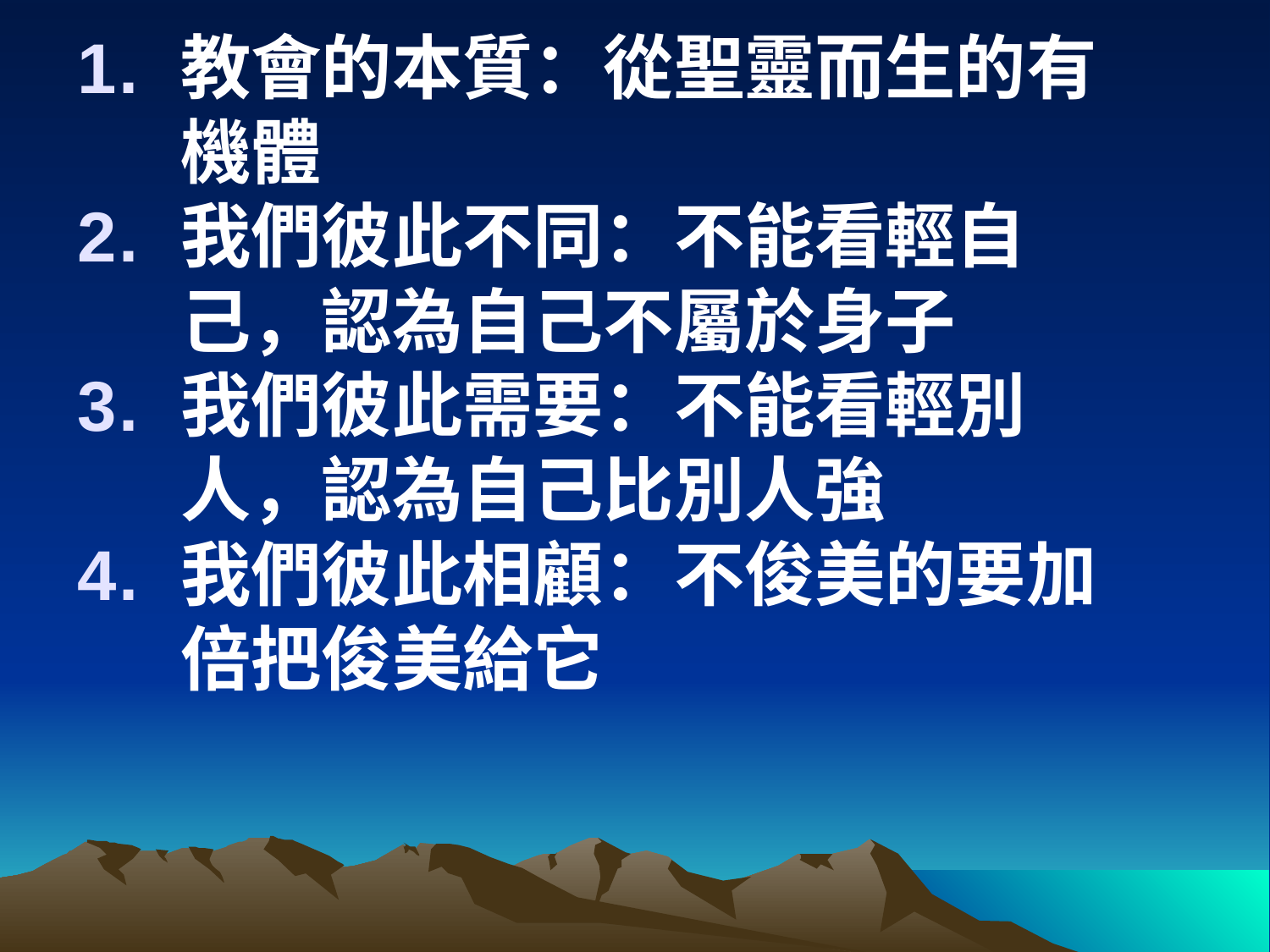

教會的本質：從聖靈而生的有機體
我們彼此不同：不能看輕自己，認為自己不屬於身子
我們彼此需要：不能看輕別人，認為自己比別人強
我們彼此相顧：不俊美的要加倍把俊美給它